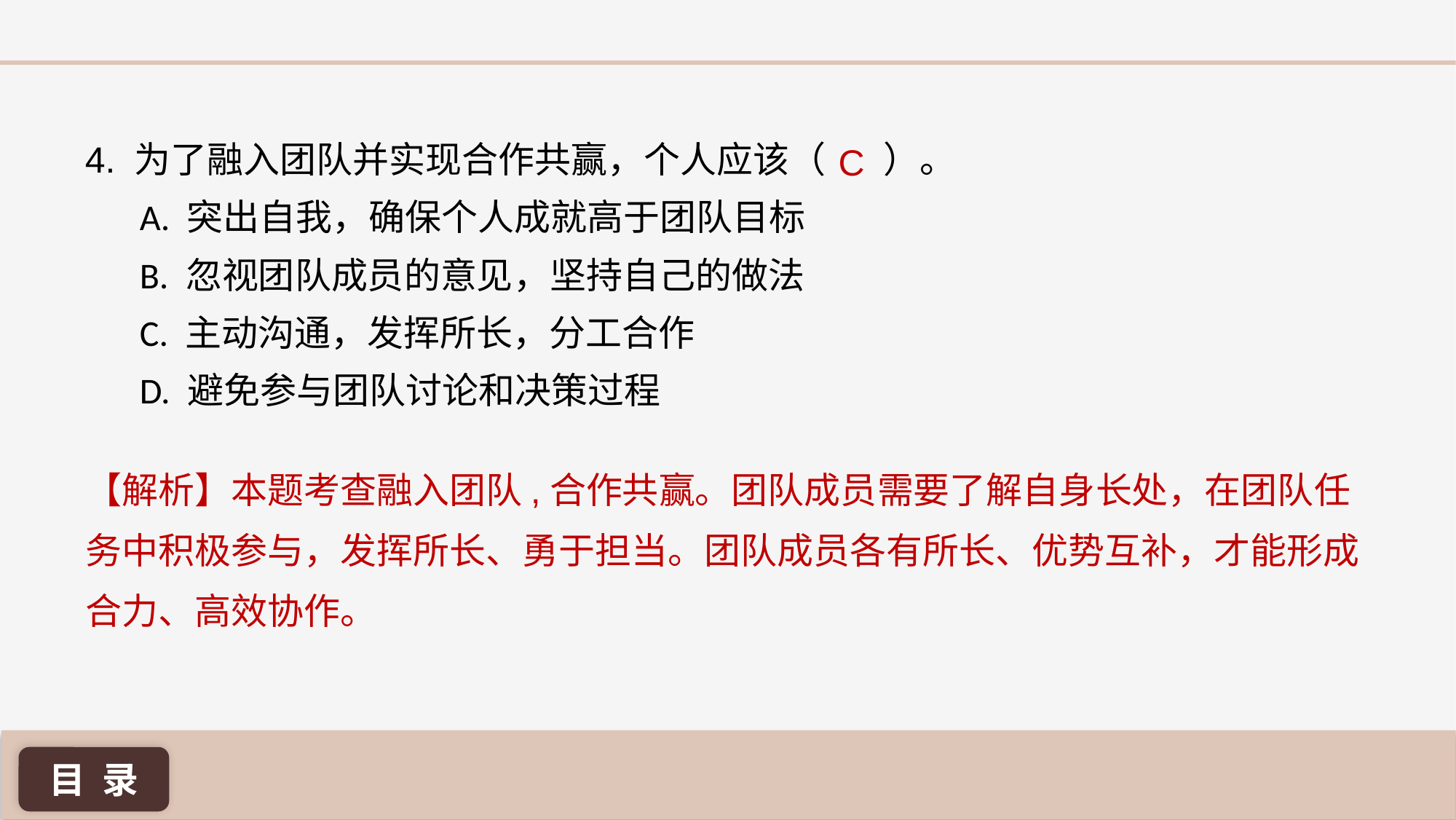

4. 为了融入团队并实现合作共赢，个人应该（       ）。
A. 突出自我，确保个人成就高于团队目标
B. 忽视团队成员的意见，坚持自己的做法
C. 主动沟通，发挥所长，分工合作
D. 避免参与团队讨论和决策过程
C
【解析】本题考查融入团队,合作共赢。团队成员需要了解自身长处，在团队任务中积极参与，发挥所长、勇于担当。团队成员各有所长、优势互补，才能形成合力、高效协作。